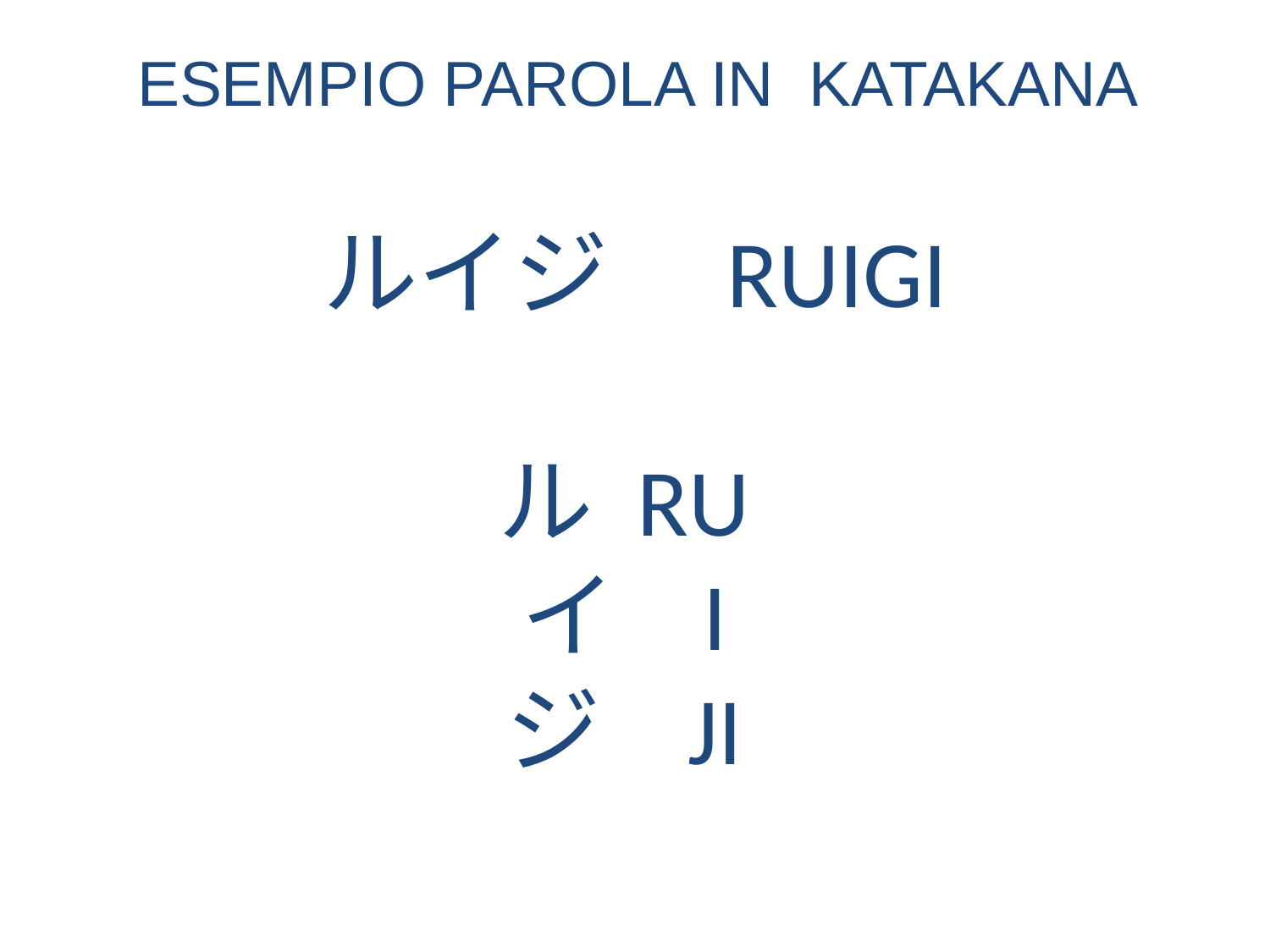

ESEMPIO PAROLA IN  KATAKANA
ルイジ　RUIGI

ル RU
イ   I
ジ   JI